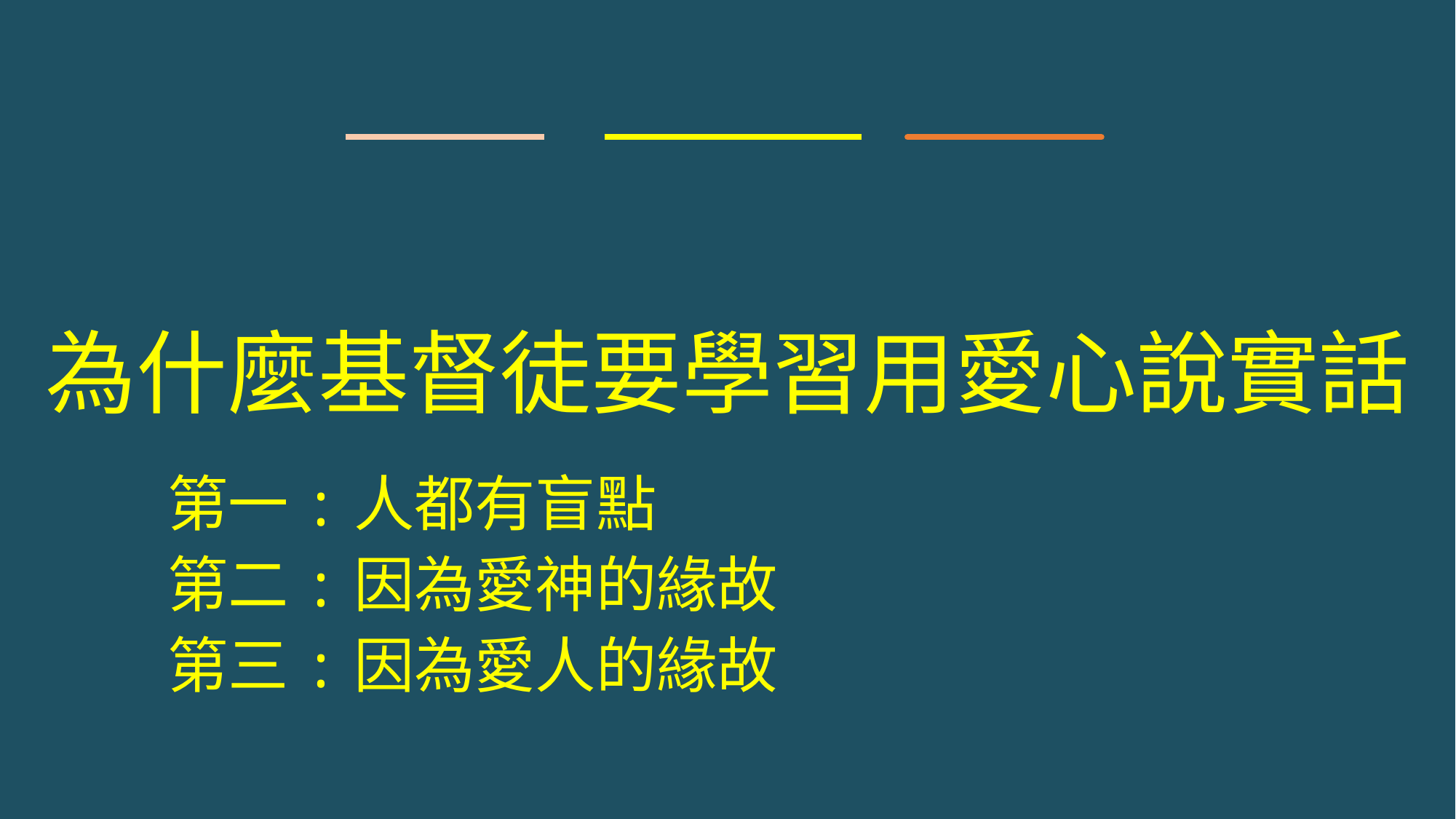

為什麼基督徒要學習用愛心說實話
第一:人都有盲點
第二:因為愛神的緣故
第三:因為愛人的緣故